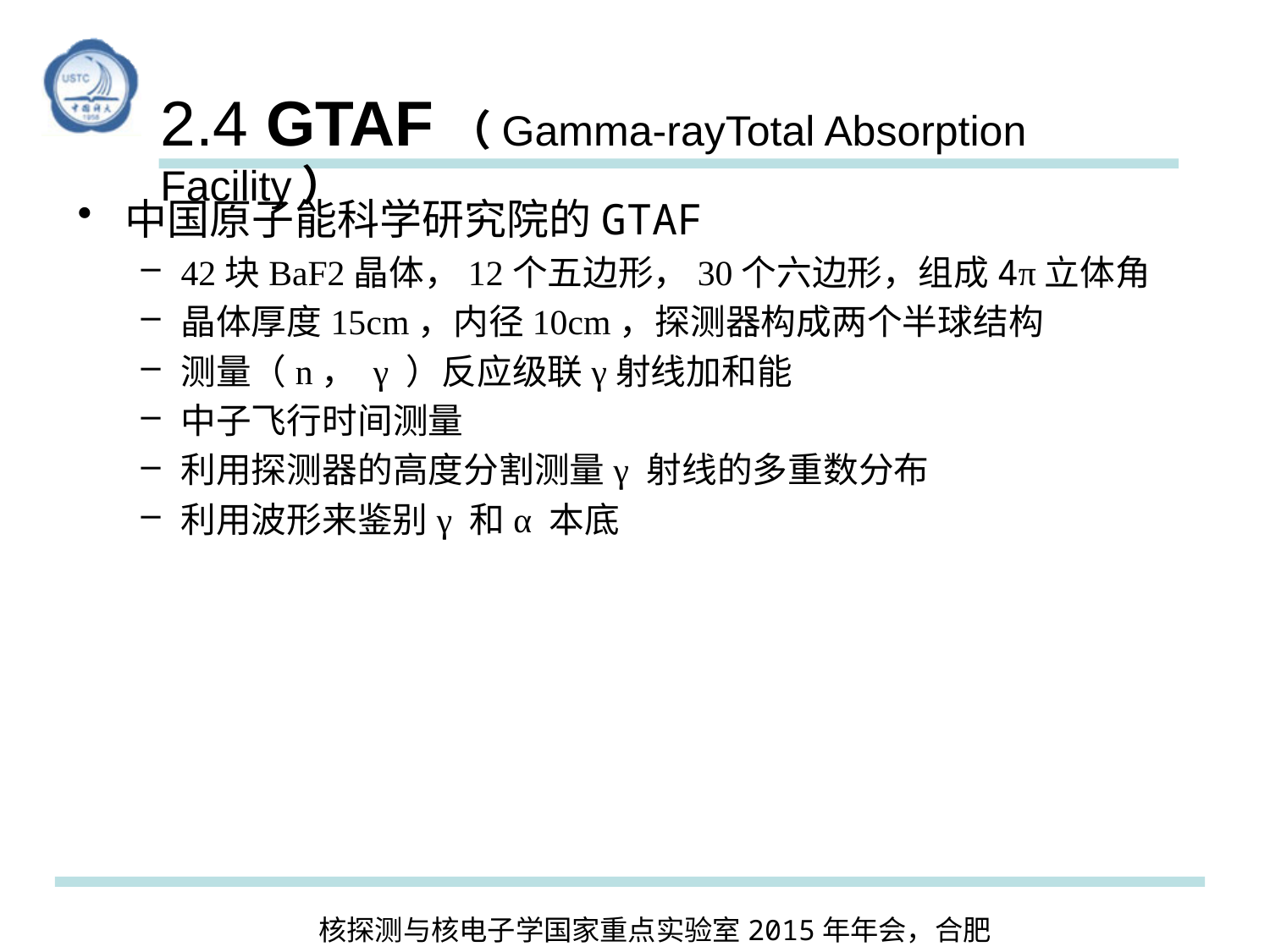

2.4 GTAF（Gamma-rayTotal Absorption Facility）
中国原子能科学研究院的GTAF
42块BaF2晶体，12个五边形，30个六边形，组成4π立体角
晶体厚度15cm，内径10cm，探测器构成两个半球结构
测量（n， γ ）反应级联γ射线加和能
中子飞行时间测量
利用探测器的高度分割测量γ 射线的多重数分布
利用波形来鉴别γ 和α 本底